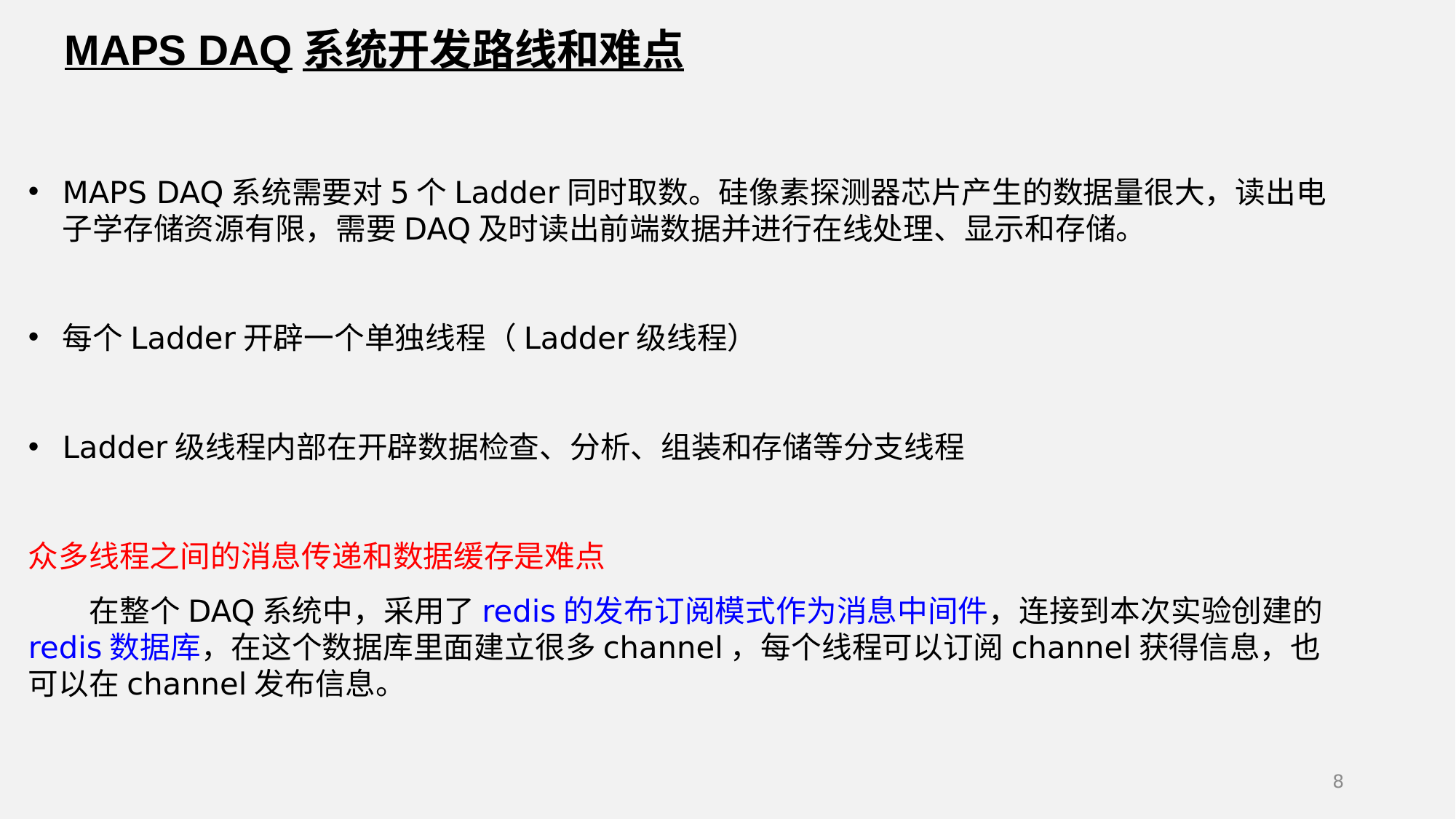

MAPS DAQ系统开发路线和难点

MAPS DAQ系统需要对5个Ladder同时取数。硅像素探测器芯片产生的数据量很大，读出电子学存储资源有限，需要DAQ及时读出前端数据并进行在线处理、显示和存储。

每个Ladder开辟一个单独线程（Ladder级线程）

Ladder级线程内部在开辟数据检查、分析、组装和存储等分支线程

众多线程之间的消息传递和数据缓存是难点
        在整个DAQ系统中，采用了redis的发布订阅模式作为消息中间件，连接到本次实验创建的redis数据库，在这个数据库里面建立很多channel，每个线程可以订阅channel获得信息，也可以在channel发布信息。

8